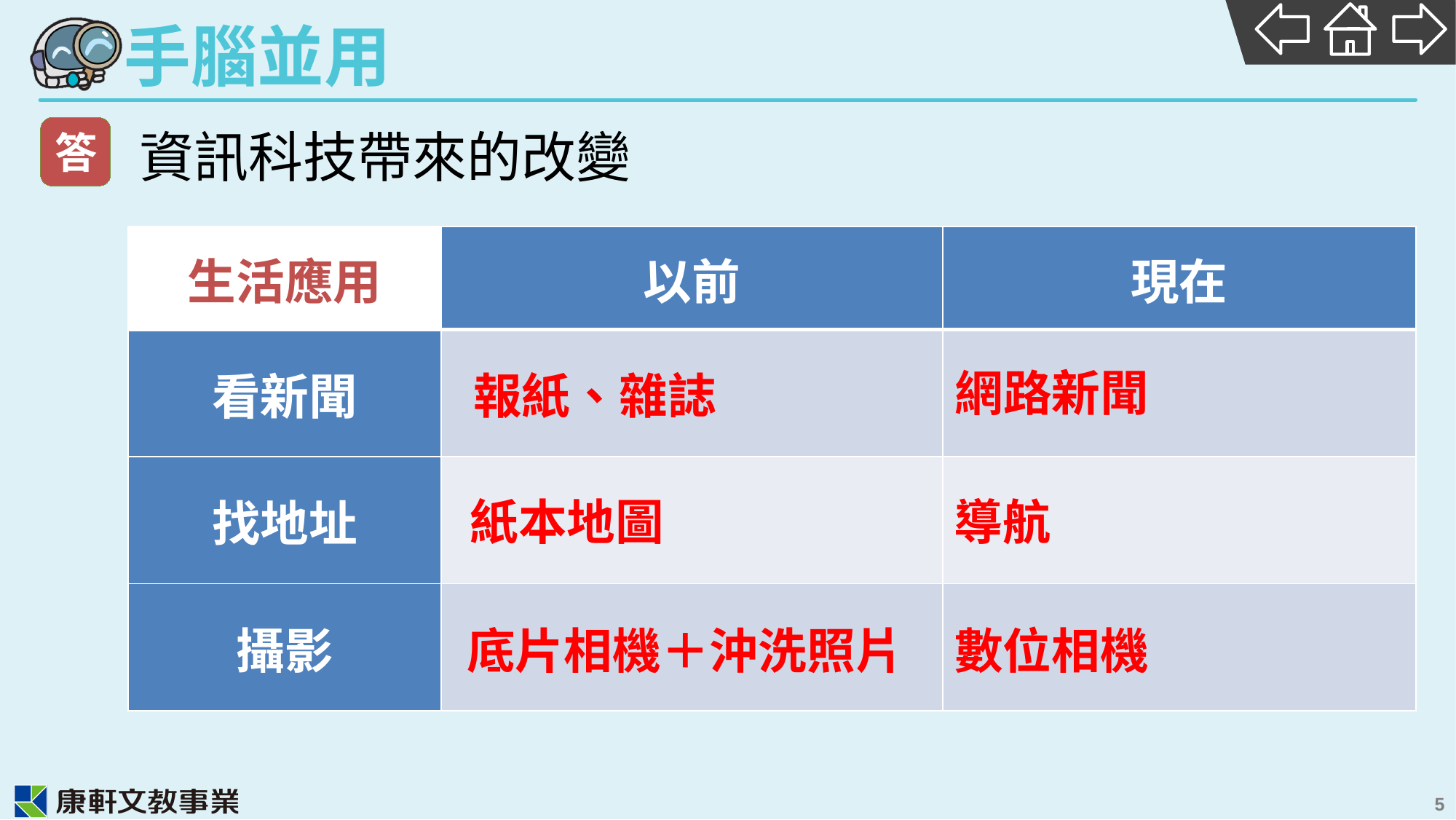

答
資訊科技帶來的改變
| 生活應用 | 以前 | 現在 |
| --- | --- | --- |
| 看新聞 |  |  |
| 找地址 |  |  |
| 攝影 |  |  |
網路新聞
報紙、雜誌
導航
紙本地圖
底片相機＋沖洗照片
數位相機
5